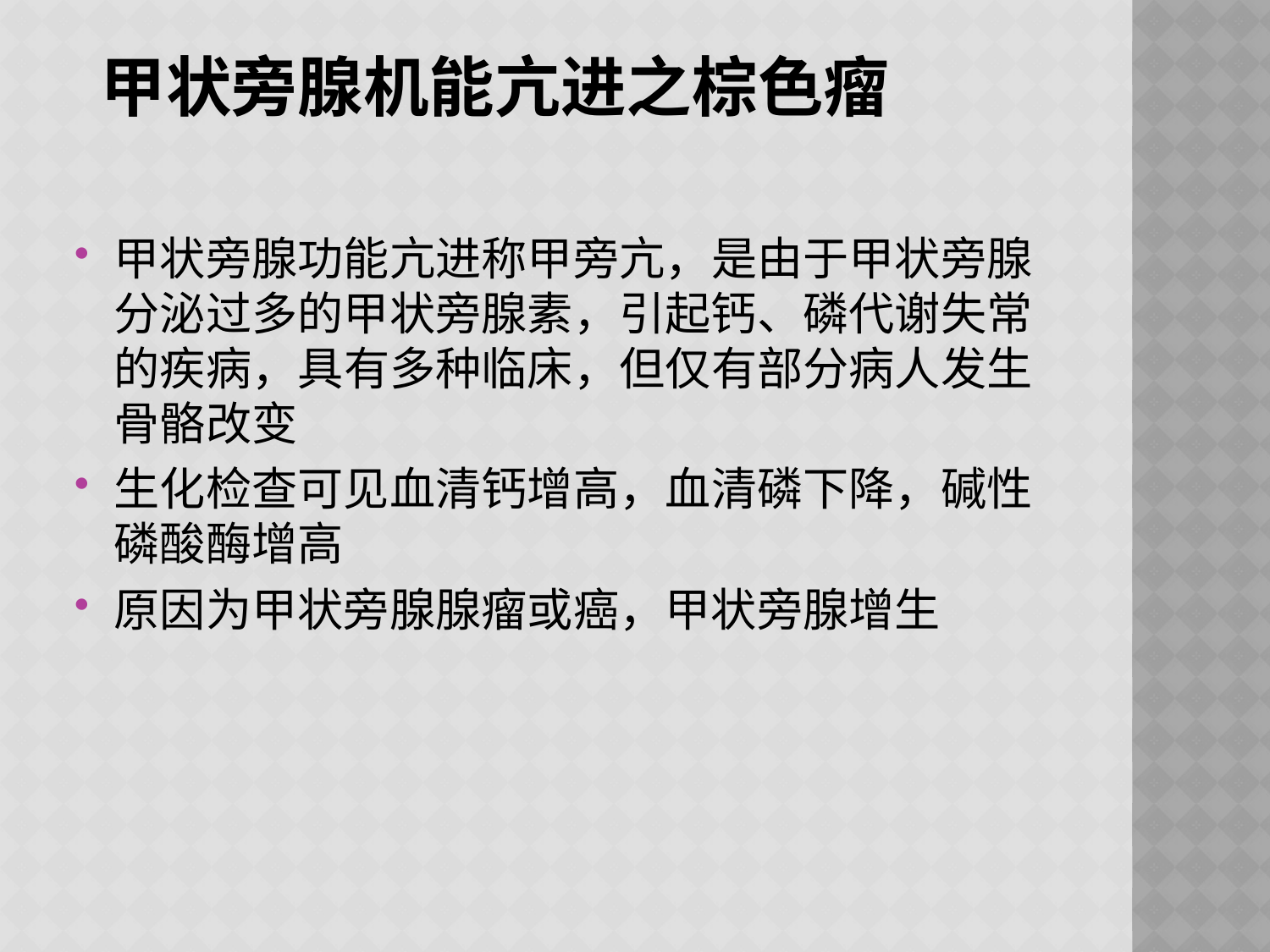

# 甲状旁腺机能亢进之棕色瘤
甲状旁腺功能亢进称甲旁亢，是由于甲状旁腺分泌过多的甲状旁腺素，引起钙、磷代谢失常的疾病，具有多种临床，但仅有部分病人发生骨骼改变
生化检查可见血清钙增高，血清磷下降，碱性磷酸酶增高
原因为甲状旁腺腺瘤或癌，甲状旁腺增生